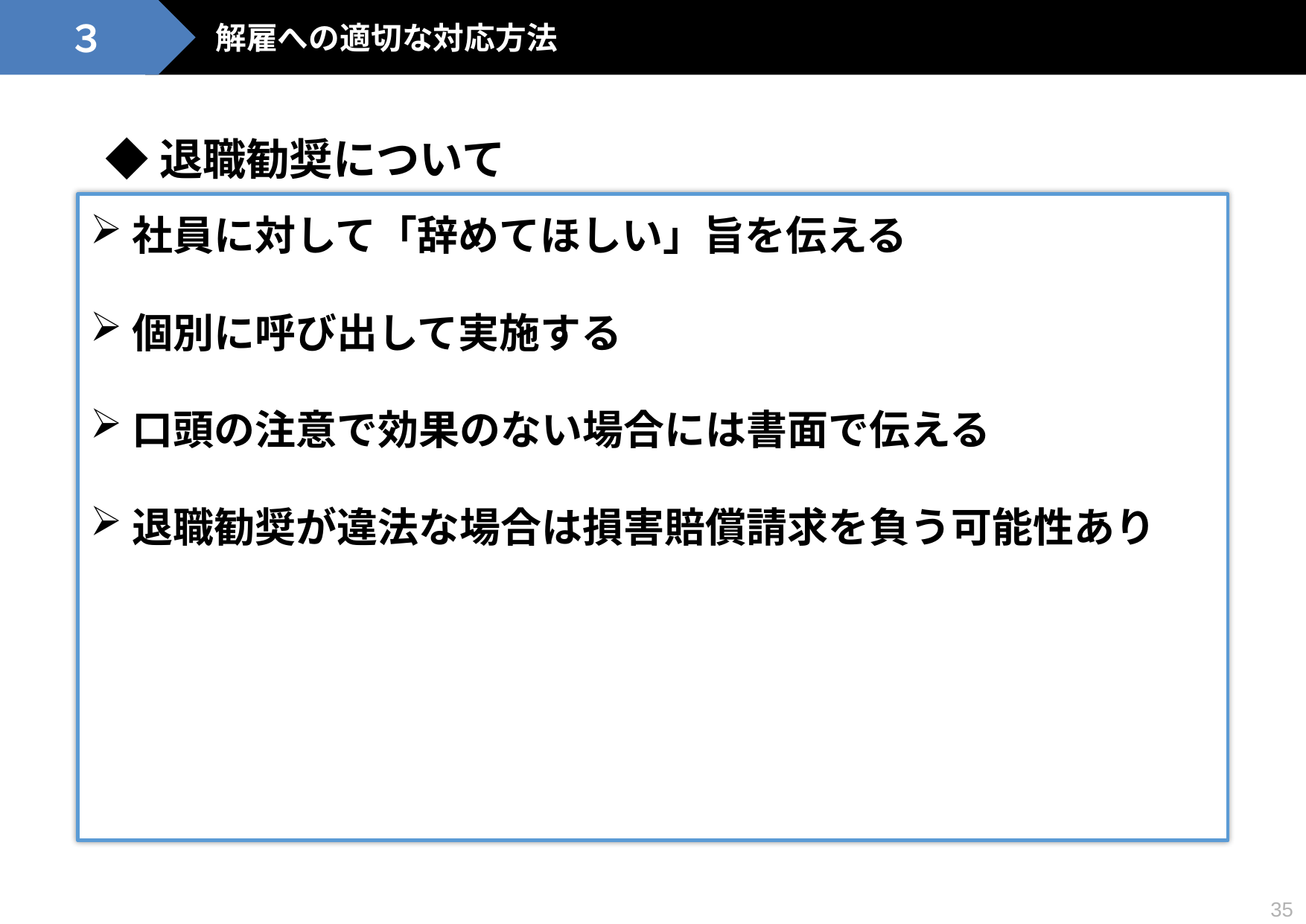

３
解雇への適切な対応方法
◆退職勧奨について

社員に対して「辞めてほしい」旨を伝える

個別に呼び出して実施する

口頭の注意で効果のない場合には書面で伝える

退職勧奨が違法な場合は損害賠償請求を負う可能性あり

35